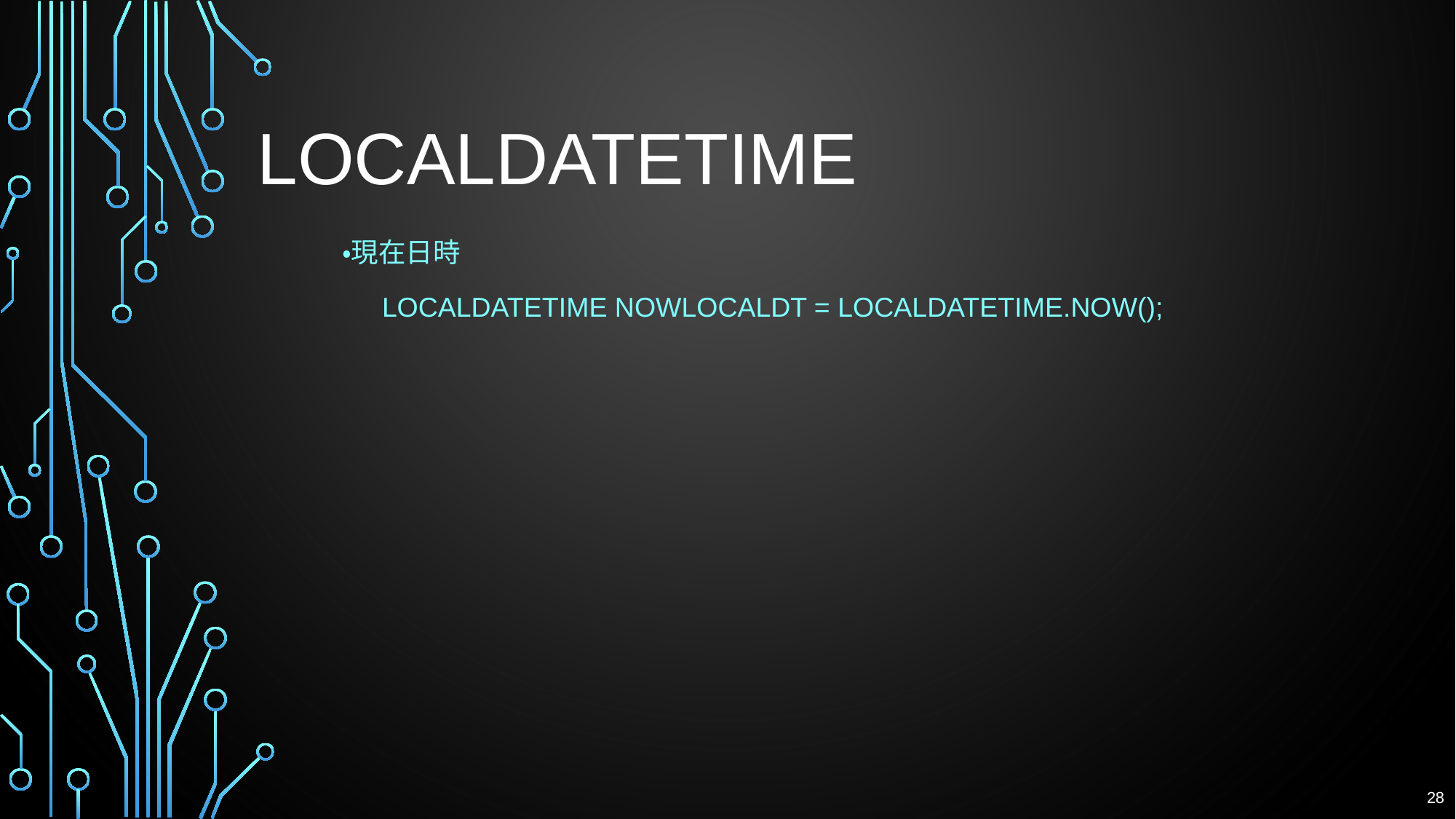

# LocalDateTime

・現在日時
　 LocalDateTime nowLocalDt = LocalDateTime.now();

28